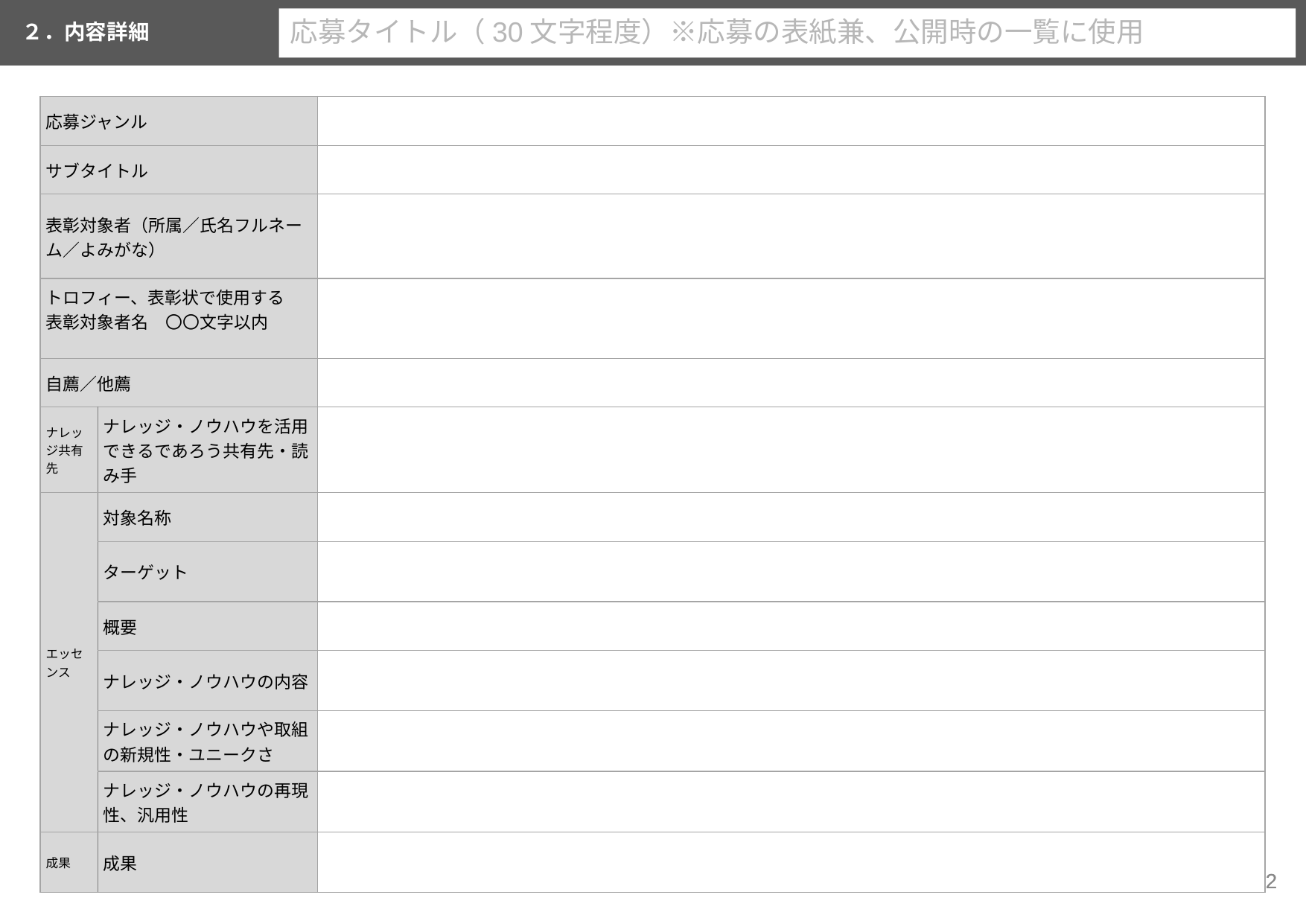

応募タイトル（30文字程度）※応募の表紙兼、公開時の一覧に使用
２．内容詳細
| 応募ジャンル |  |  |
| --- | --- | --- |
| サブタイトル |  |  |
| 表彰対象者（所属／氏名フルネーム／よみがな） |  |  |
| トロフィー、表彰状で使用する 表彰対象者名　〇〇文字以内 |  |  |
| 自薦／他薦 |  |  |
| ナレッジ共有先 | ナレッジ・ノウハウを活用できるであろう共有先・読み手 |  |
| エッセンス | 対象名称 |  |
|  | ターゲット |  |
|  | 概要 |  |
|  | ナレッジ・ノウハウの内容 |  |
|  | ナレッジ・ノウハウや取組の新規性・ユニークさ |  |
|  | ナレッジ・ノウハウの再現性、汎用性 |  |
| 成果 | 成果 |  |
2
2